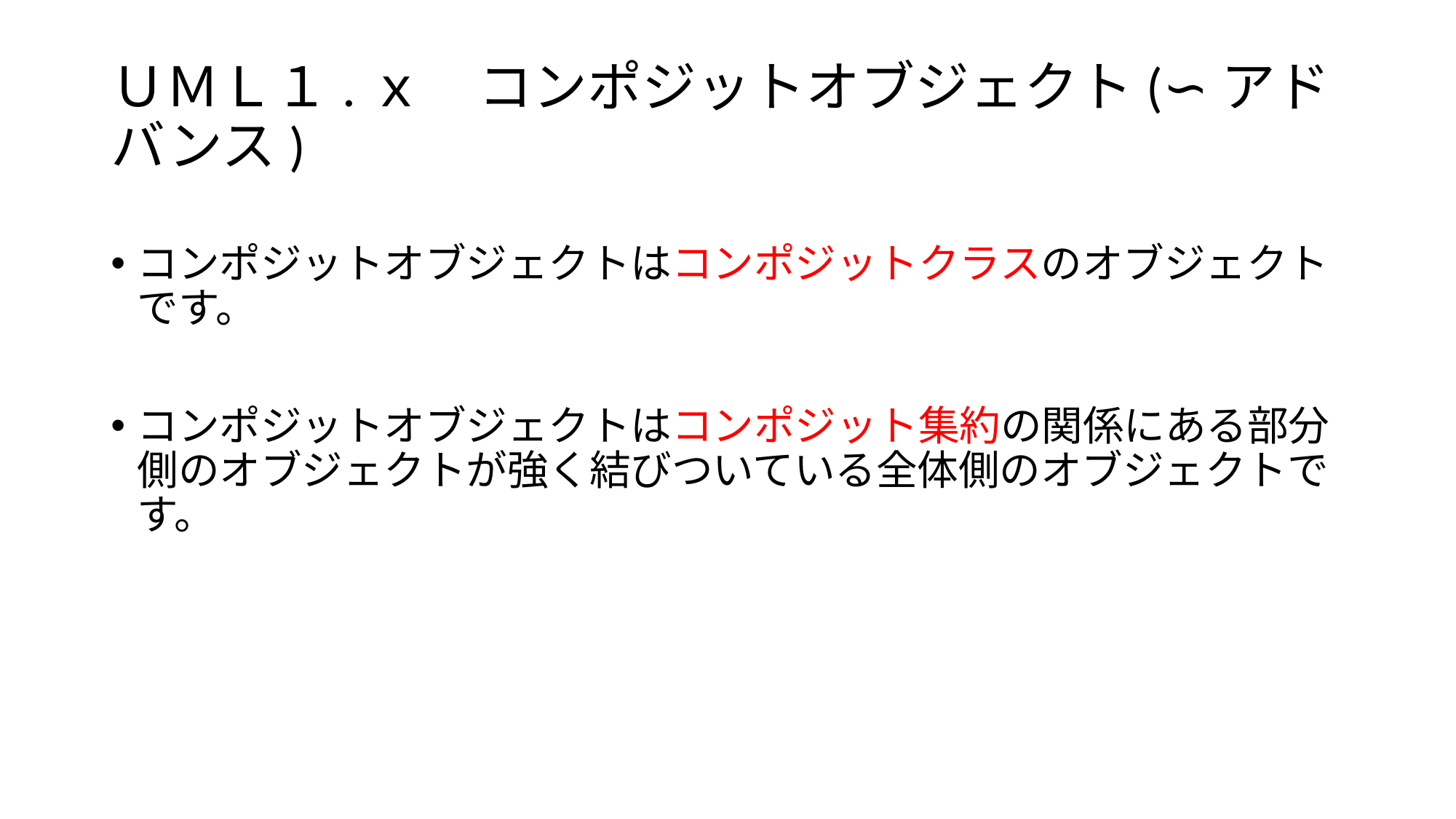

# ＵＭＬ１.ｘ　コンポジットオブジェクト(∽アドバンス)
コンポジットオブジェクトはコンポジットクラスのオブジェクトです。

コンポジットオブジェクトはコンポジット集約の関係にある部分側のオブジェクトが強く結びついている全体側のオブジェクトです。